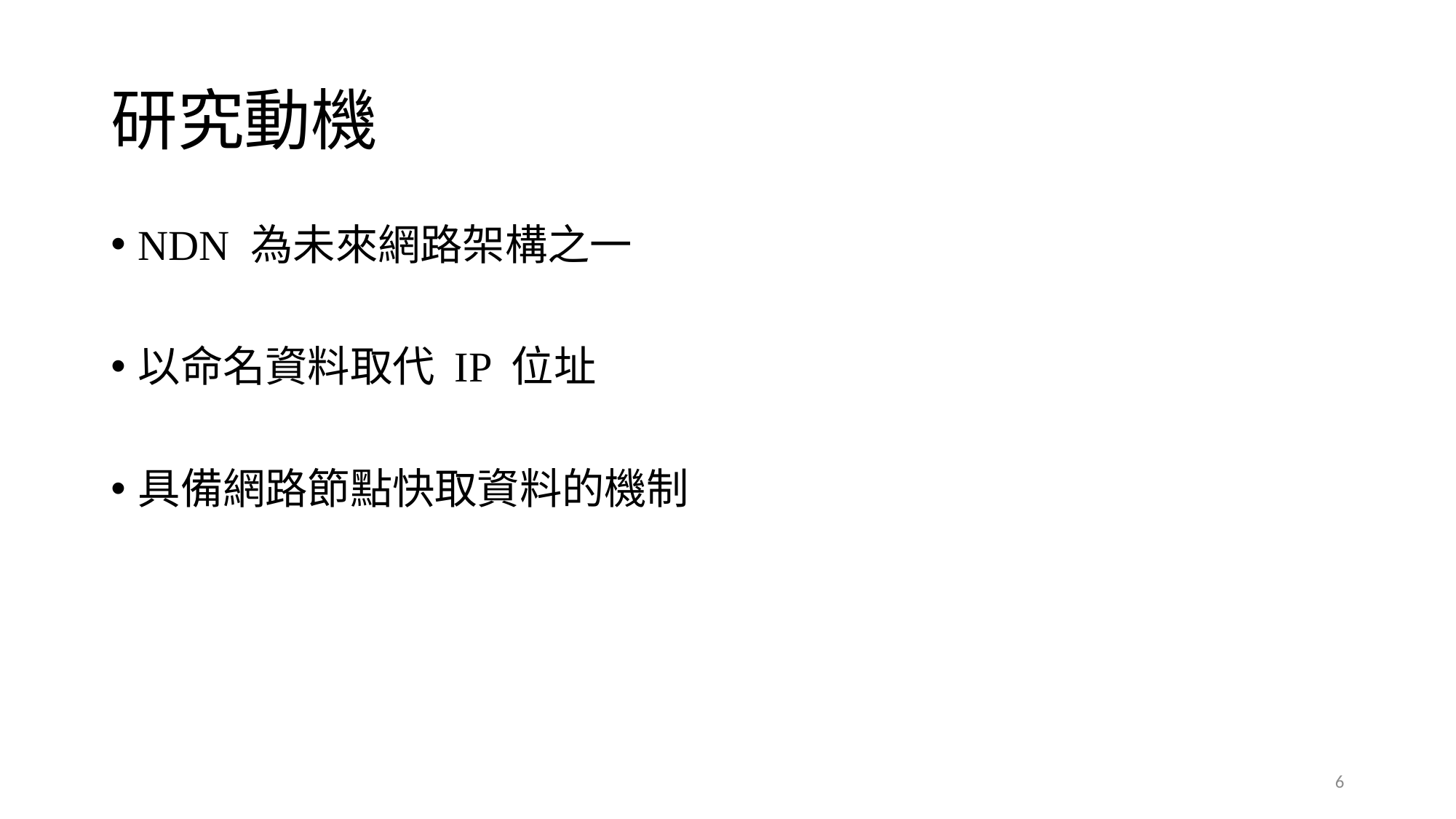

# 研究動機
NDN 為未來網路架構之一

以命名資料取代 IP 位址

具備網路節點快取資料的機制

6